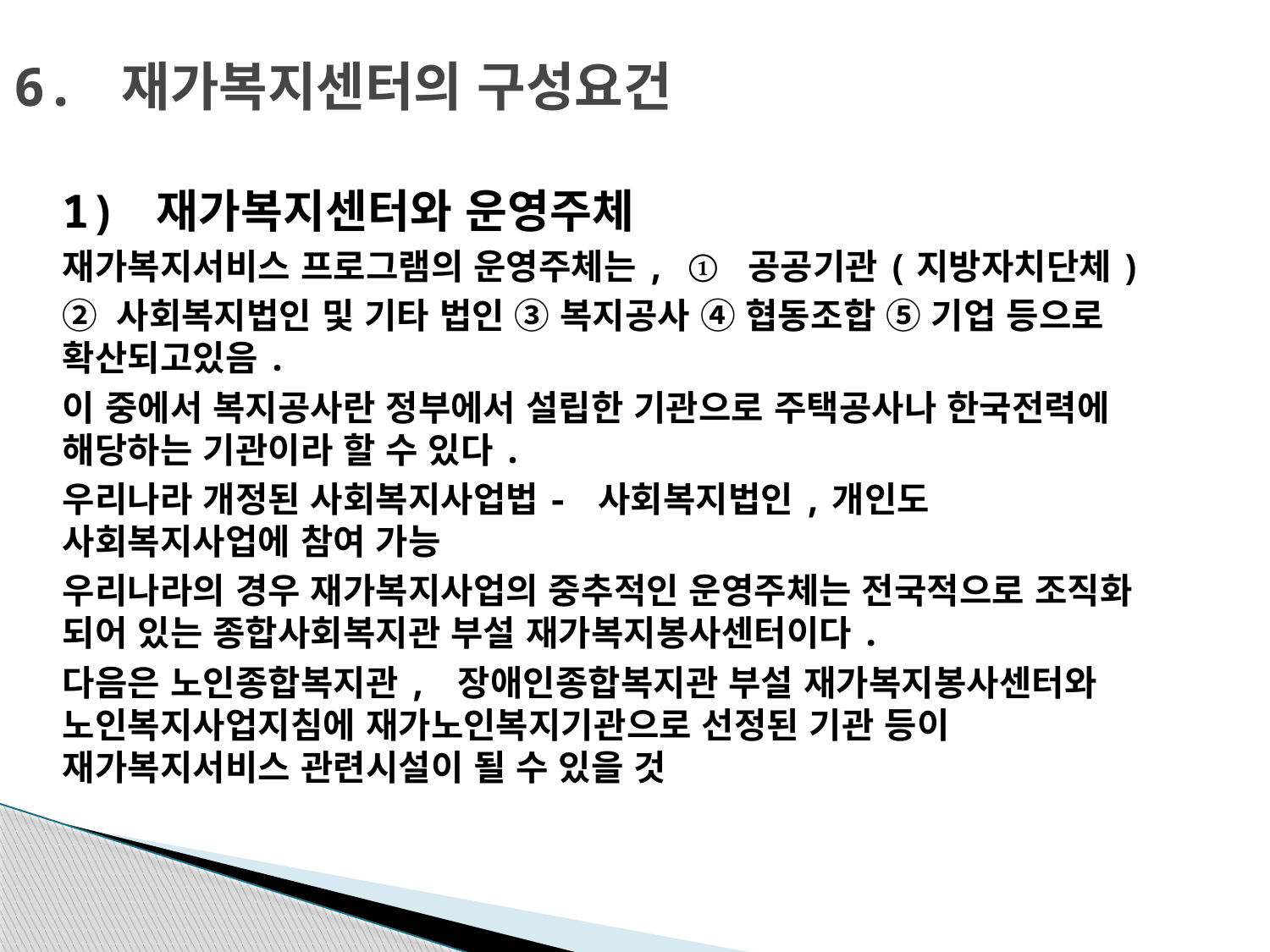

# 6. 재가복지센터의 구성요건
1) 재가복지센터와 운영주체
재가복지서비스 프로그램의 운영주체는, ① 공공기관(지방자치단체)
② 사회복지법인 및 기타 법인 ③ 복지공사 ④ 협동조합 ⑤ 기업 등으로 확산되고있음.
이 중에서 복지공사란 정부에서 설립한 기관으로 주택공사나 한국전력에 해당하는 기관이라 할 수 있다.
우리나라 개정된 사회복지사업법- 사회복지법인,개인도 사회복지사업에 참여 가능
우리나라의 경우 재가복지사업의 중추적인 운영주체는 전국적으로 조직화 되어 있는 종합사회복지관 부설 재가복지봉사센터이다.
다음은 노인종합복지관, 장애인종합복지관 부설 재가복지봉사센터와 노인복지사업지침에 재가노인복지기관으로 선정된 기관 등이 재가복지서비스 관련시설이 될 수 있을 것